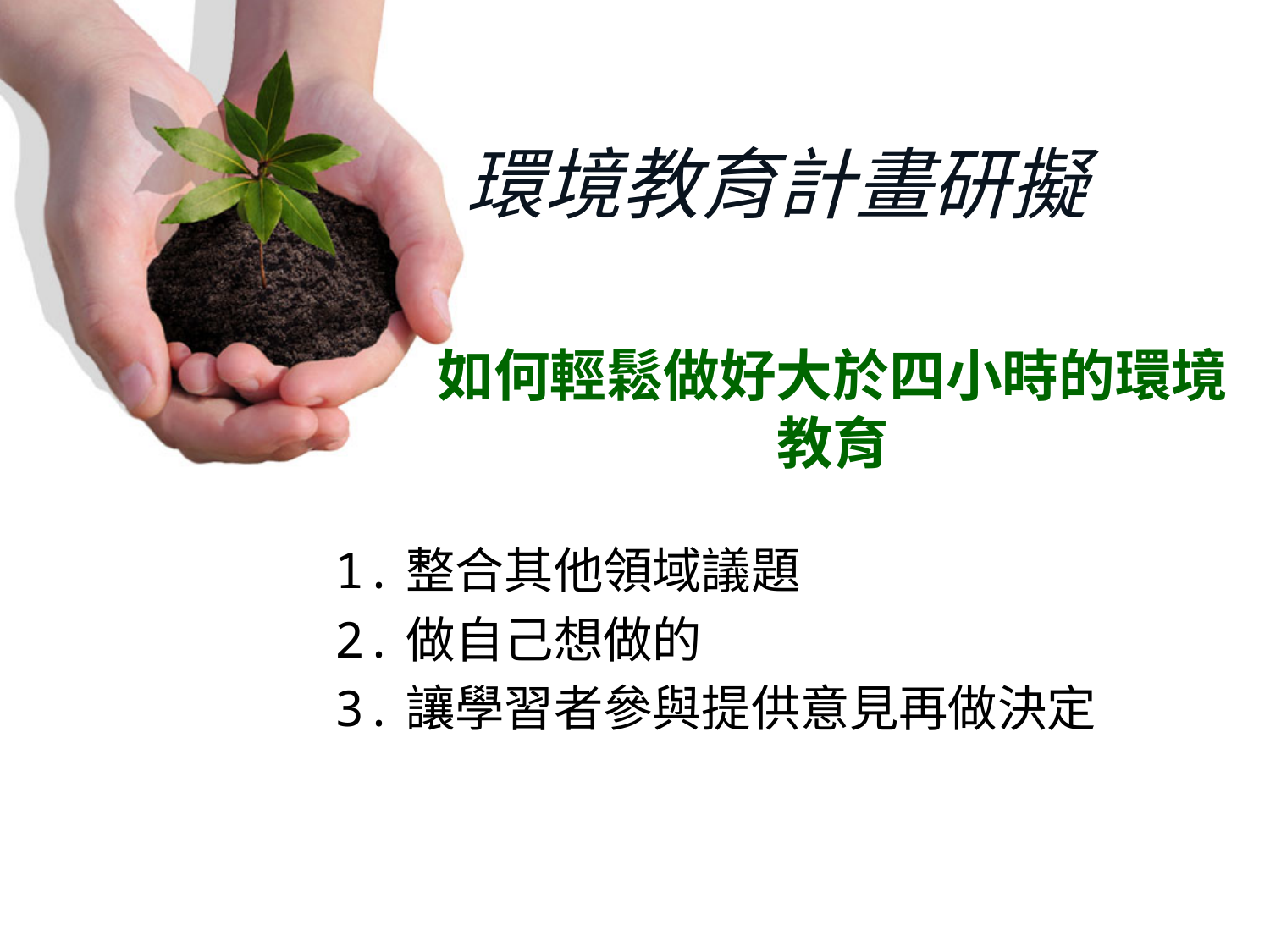

環境教育計畫研擬
# 如何輕鬆做好大於四小時的環境教育

1.整合其他領域議題
2.做自己想做的
3.讓學習者參與提供意見再做決定